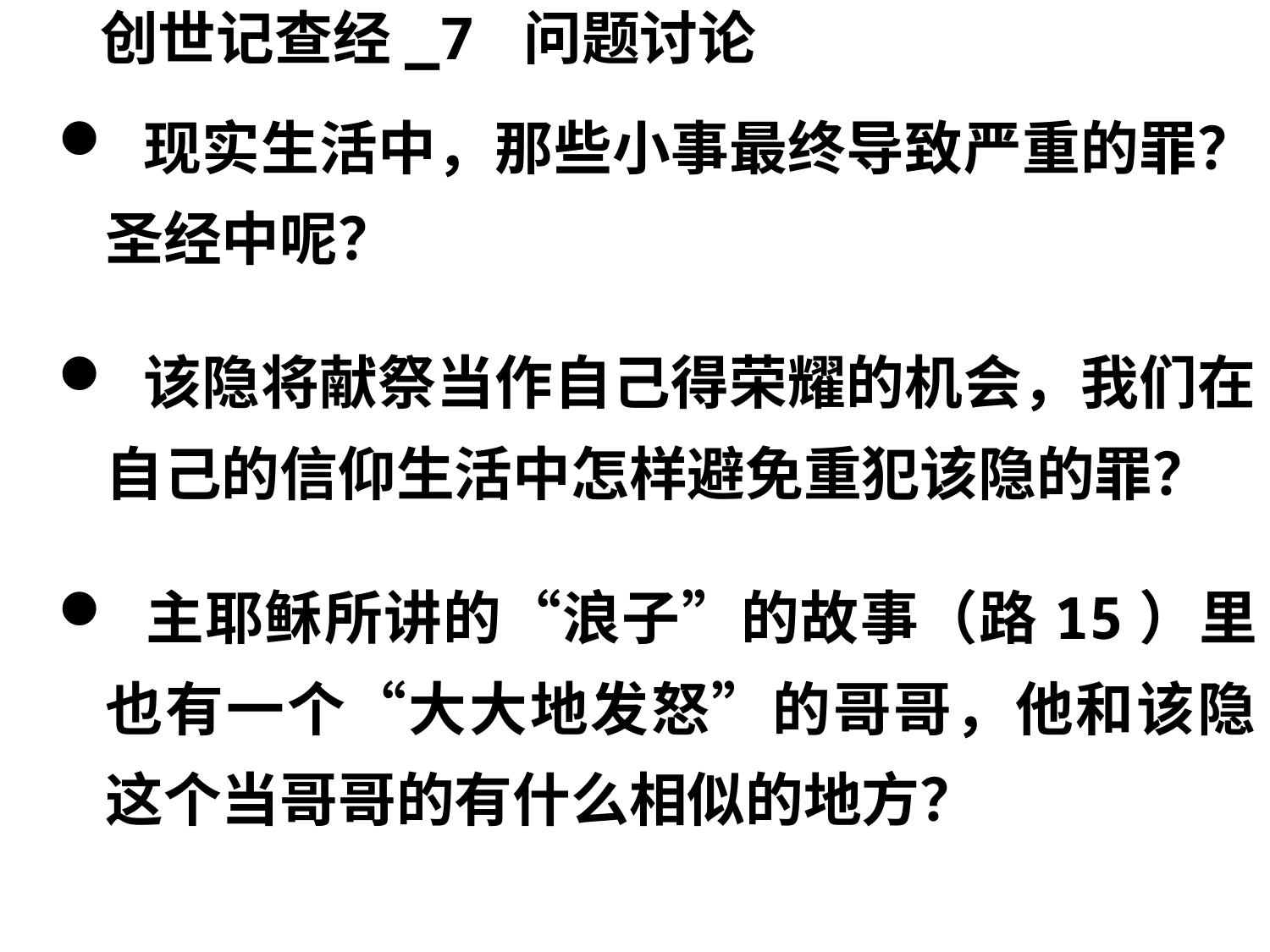

# 创世记查经_7 问题讨论
 现实生活中，那些小事最终导致严重的罪？圣经中呢？

 该隐将献祭当作自己得荣耀的机会，我们在自己的信仰生活中怎样避免重犯该隐的罪？

 主耶稣所讲的“浪子”的故事（路15）里也有一个“大大地发怒”的哥哥，他和该隐这个当哥哥的有什么相似的地方？